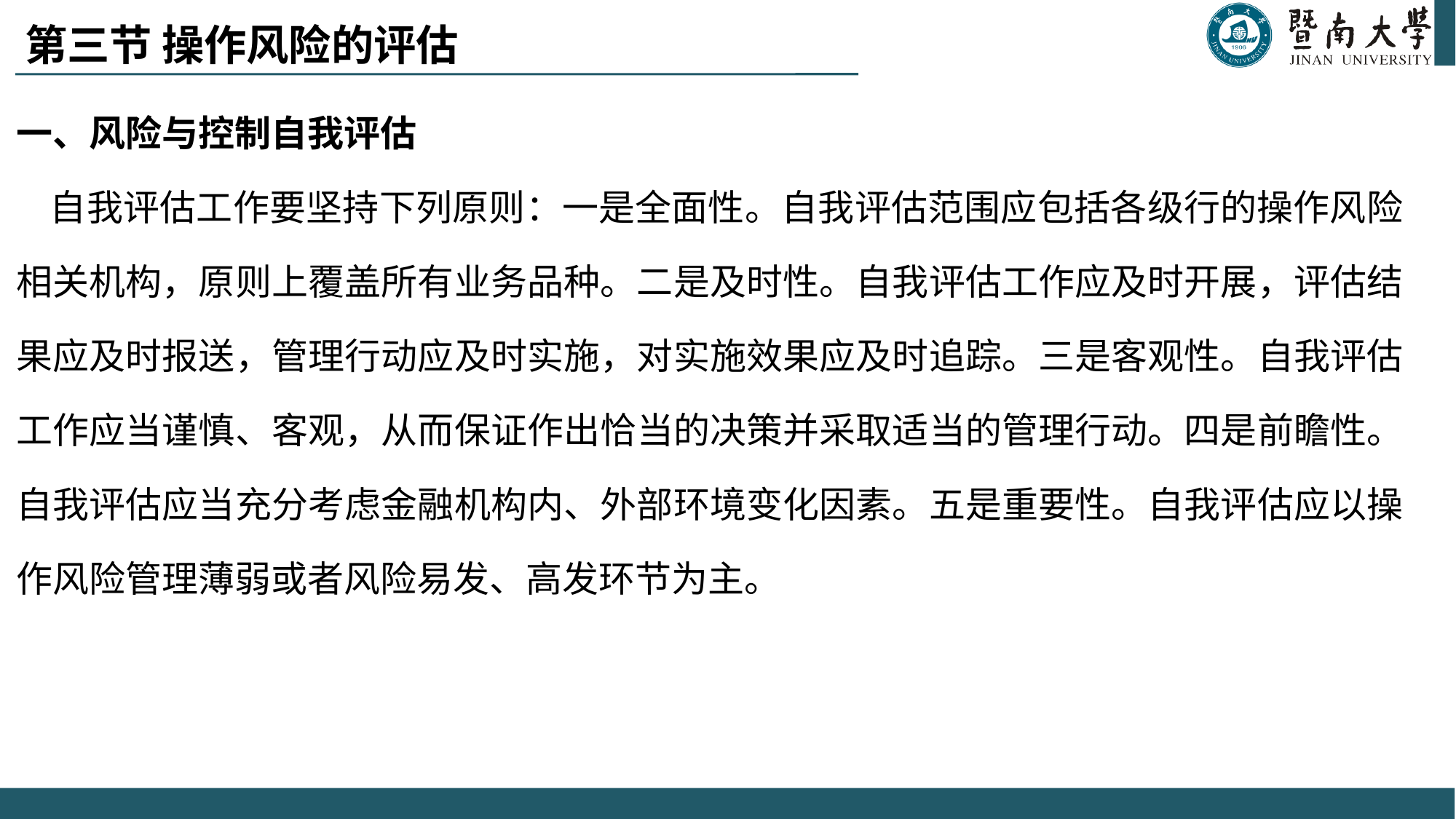

# 第三节 操作风险的评估
一、风险与控制自我评估
   自我评估工作要坚持下列原则：一是全面性。自我评估范围应包括各级行的操作风险相关机构，原则上覆盖所有业务品种。二是及时性。自我评估工作应及时开展，评估结果应及时报送，管理行动应及时实施，对实施效果应及时追踪。三是客观性。自我评估工作应当谨慎、客观，从而保证作出恰当的决策并采取适当的管理行动。四是前瞻性。自我评估应当充分考虑金融机构内、外部环境变化因素。五是重要性。自我评估应以操作风险管理薄弱或者风险易发、高发环节为主。